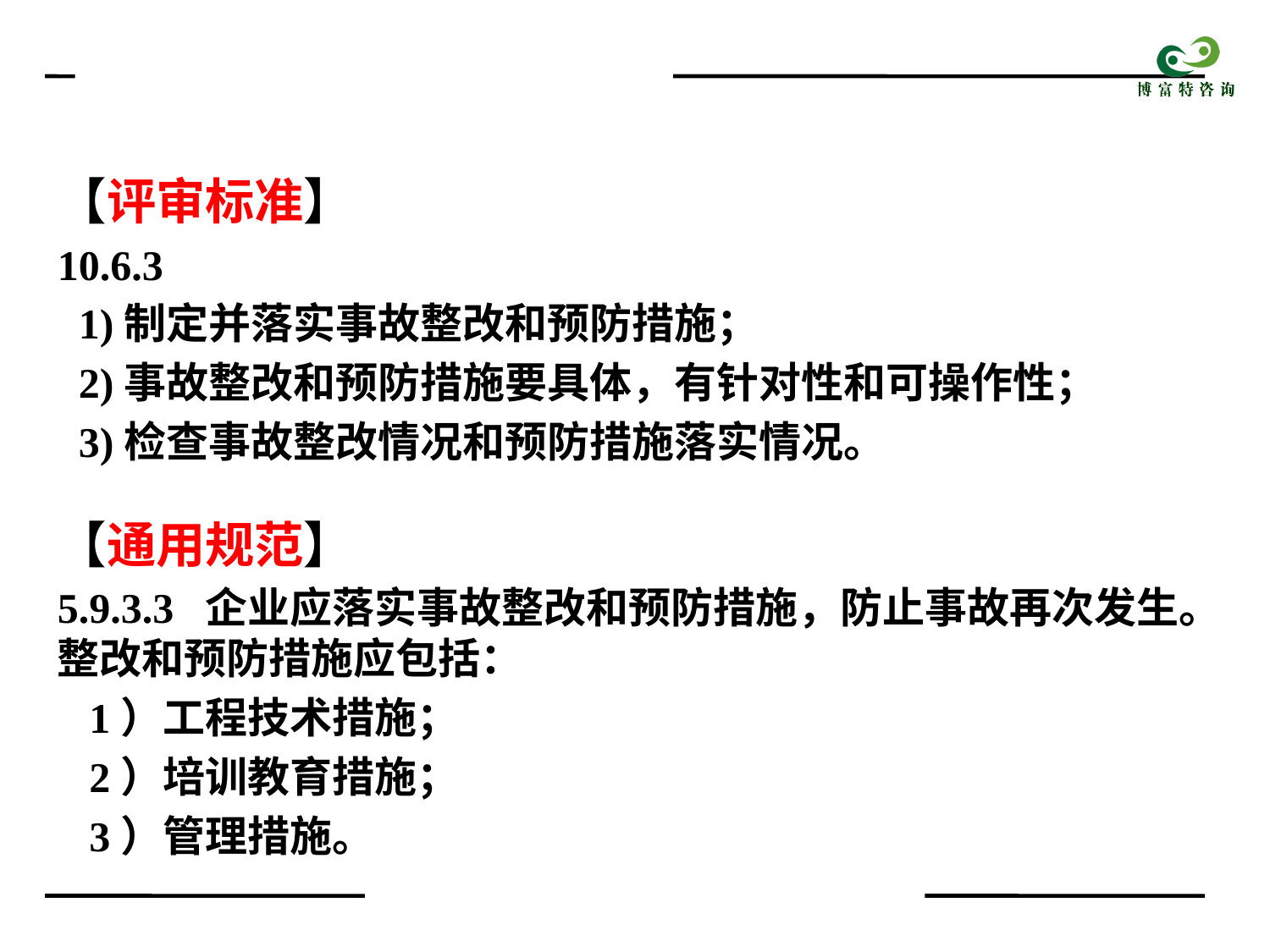

【评审标准】
10.6.3
  1)制定并落实事故整改和预防措施；
  2)事故整改和预防措施要具体，有针对性和可操作性；
  3)检查事故整改情况和预防措施落实情况。
【通用规范】
5.9.3.3  企业应落实事故整改和预防措施，防止事故再次发生。整改和预防措施应包括：
   1）工程技术措施；
   2）培训教育措施；
   3）管理措施。